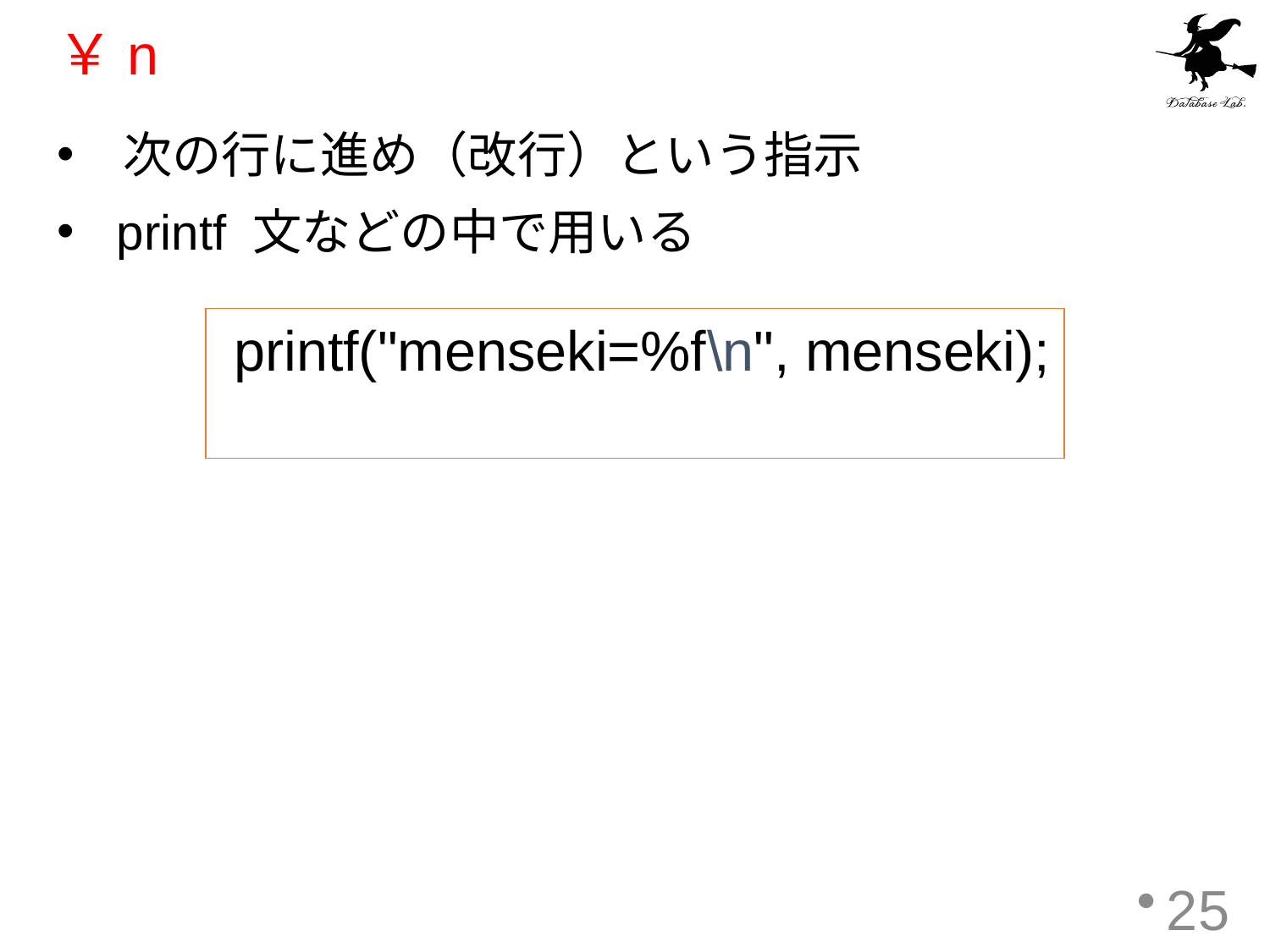

# ￥n
  次の行に進め（改行）という指示
  printf 文などの中で用いる
 printf("menseki=%f\n", menseki);
25